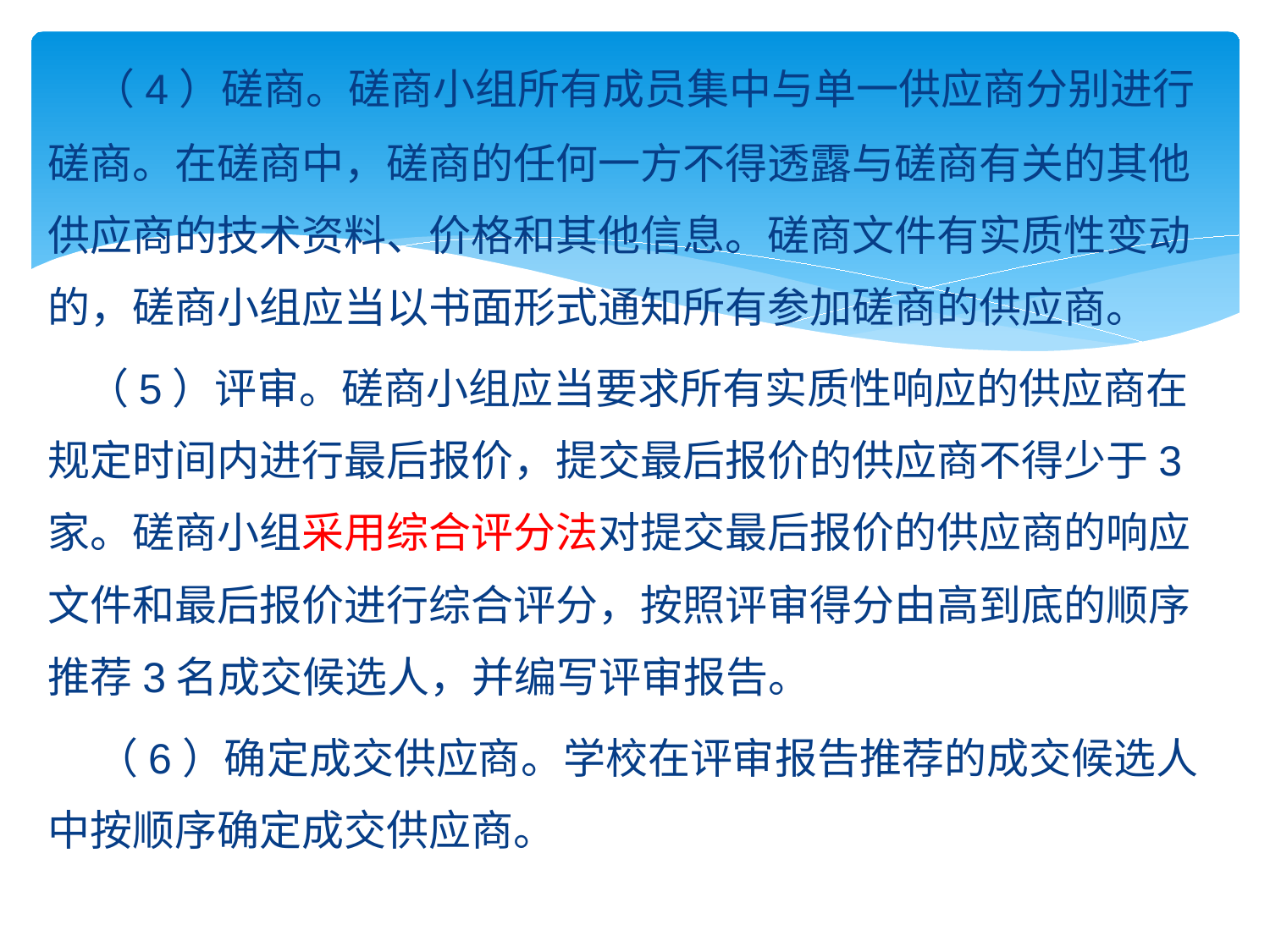

（4）磋商。磋商小组所有成员集中与单一供应商分别进行磋商。在磋商中，磋商的任何一方不得透露与磋商有关的其他供应商的技术资料、价格和其他信息。磋商文件有实质性变动的，磋商小组应当以书面形式通知所有参加磋商的供应商。
   （5）评审。磋商小组应当要求所有实质性响应的供应商在规定时间内进行最后报价，提交最后报价的供应商不得少于3家。磋商小组采用综合评分法对提交最后报价的供应商的响应文件和最后报价进行综合评分，按照评审得分由高到底的顺序推荐3名成交候选人，并编写评审报告。
    （6）确定成交供应商。学校在评审报告推荐的成交候选人中按顺序确定成交供应商。